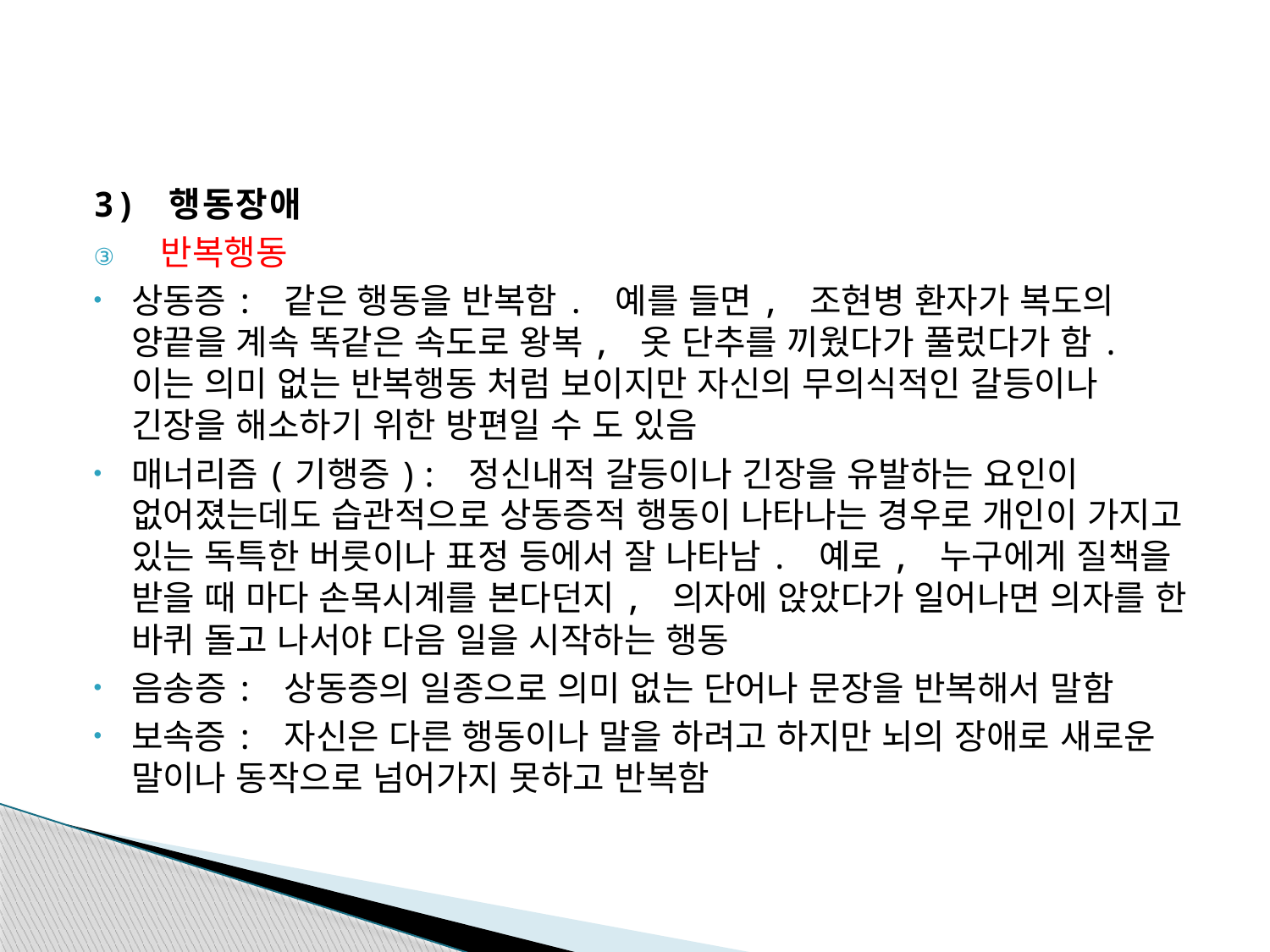

#
3) 행동장애
반복행동
상동증: 같은 행동을 반복함. 예를 들면, 조현병 환자가 복도의 양끝을 계속 똑같은 속도로 왕복, 옷 단추를 끼웠다가 풀렀다가 함. 이는 의미 없는 반복행동 처럼 보이지만 자신의 무의식적인 갈등이나 긴장을 해소하기 위한 방편일 수 도 있음
매너리즘(기행증): 정신내적 갈등이나 긴장을 유발하는 요인이 없어졌는데도 습관적으로 상동증적 행동이 나타나는 경우로 개인이 가지고 있는 독특한 버릇이나 표정 등에서 잘 나타남. 예로, 누구에게 질책을 받을 때 마다 손목시계를 본다던지, 의자에 앉았다가 일어나면 의자를 한 바퀴 돌고 나서야 다음 일을 시작하는 행동
음송증: 상동증의 일종으로 의미 없는 단어나 문장을 반복해서 말함
보속증: 자신은 다른 행동이나 말을 하려고 하지만 뇌의 장애로 새로운 말이나 동작으로 넘어가지 못하고 반복함